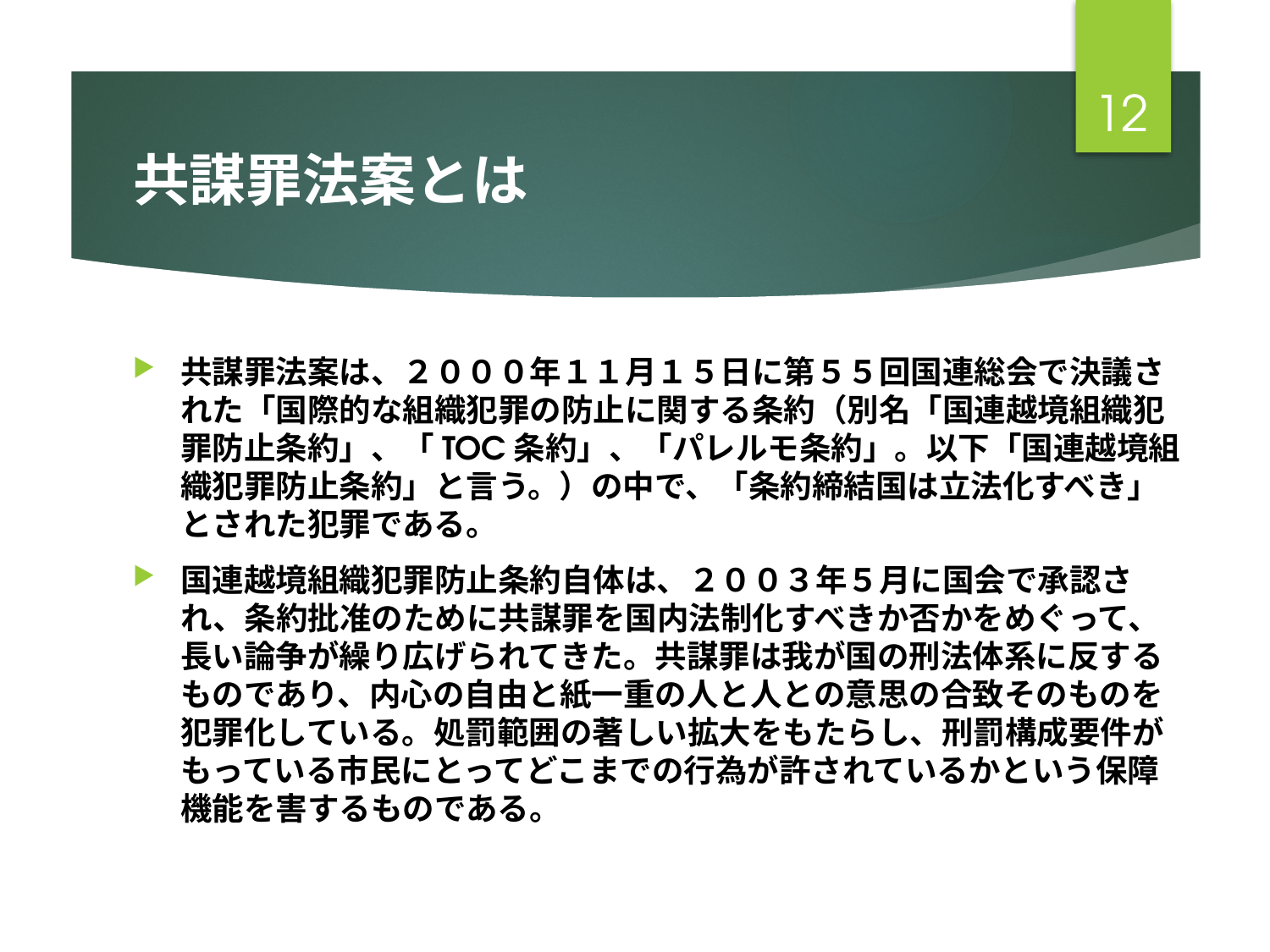

12
# 共謀罪法案とは
共謀罪法案は、２０００年１１月１５日に第５５回国連総会で決議された「国際的な組織犯罪の防止に関する条約（別名「国連越境組織犯罪防止条約」、「TOC条約」、「パレルモ条約」。以下「国連越境組織犯罪防止条約」と言う。）の中で、「条約締結国は立法化すべき」とされた犯罪である。
国連越境組織犯罪防止条約自体は、２００３年５月に国会で承認され、条約批准のために共謀罪を国内法制化すべきか否かをめぐって、長い論争が繰り広げられてきた。共謀罪は我が国の刑法体系に反するものであり、内心の自由と紙一重の人と人との意思の合致そのものを犯罪化している。処罰範囲の著しい拡大をもたらし、刑罰構成要件がもっている市民にとってどこまでの行為が許されているかという保障機能を害するものである。